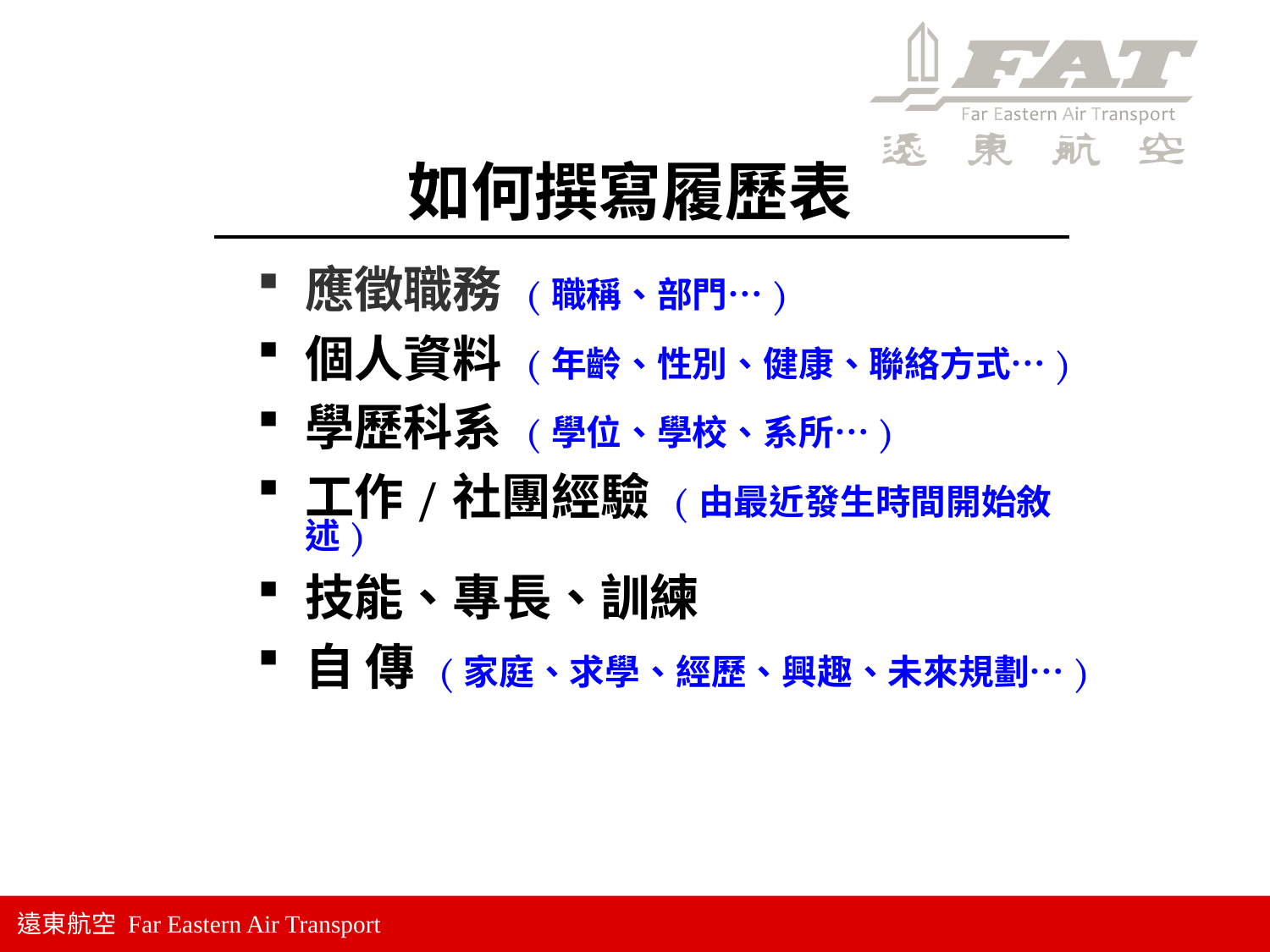

如何撰寫履歷表

應徵職務 (職稱、部門…)
個人資料 (年齡、性別、健康、聯絡方式…)
學歷科系 (學位、學校、系所…)
工作/社團經驗 (由最近發生時間開始敘述)
技能、專長、訓練
自 傳 (家庭、求學、經歷、興趣、未來規劃…)